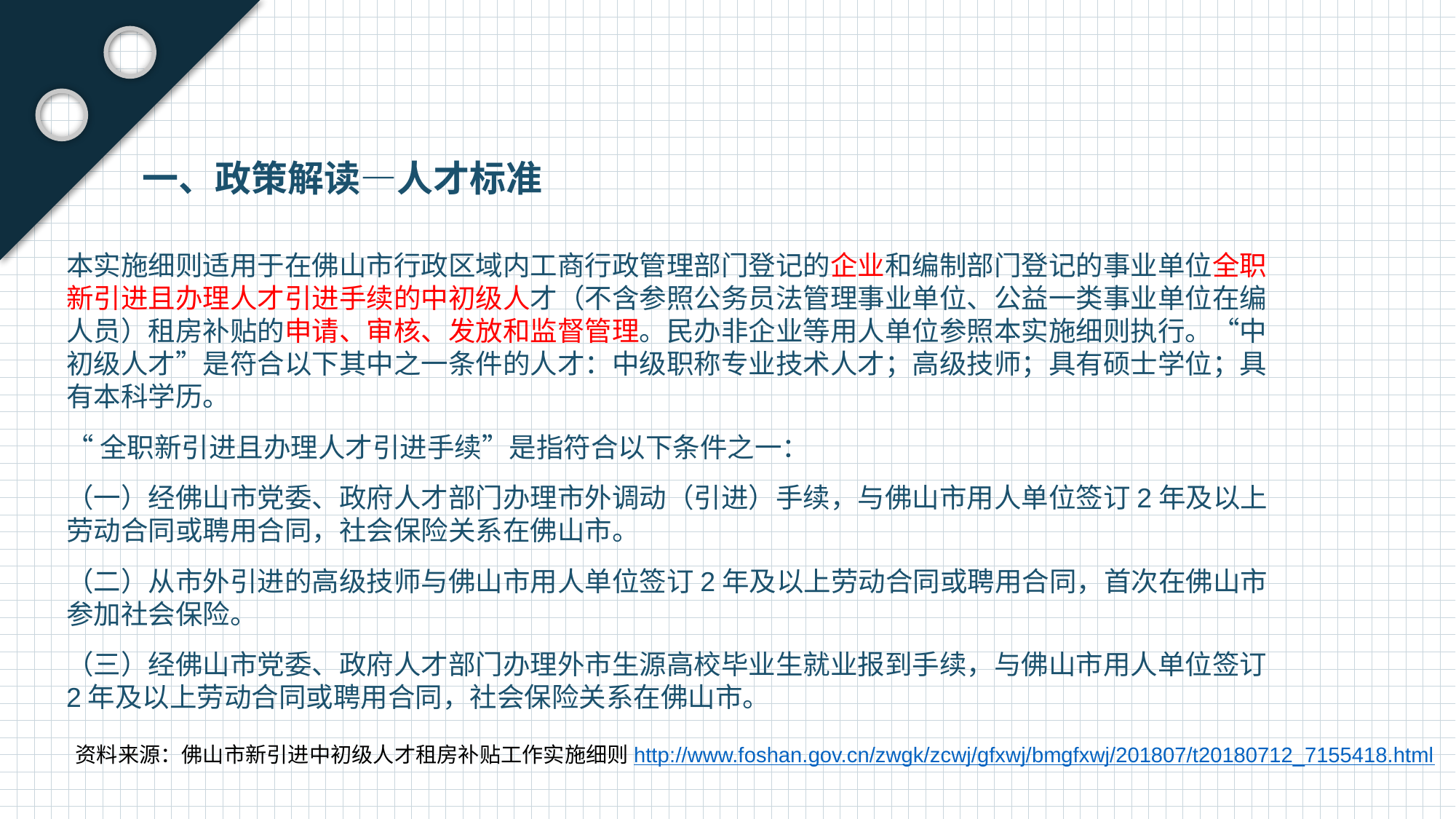

一、政策解读—人才标准
本实施细则适用于在佛山市行政区域内工商行政管理部门登记的企业和编制部门登记的事业单位全职新引进且办理人才引进手续的中初级人才（不含参照公务员法管理事业单位、公益一类事业单位在编人员）租房补贴的申请、审核、发放和监督管理。民办非企业等用人单位参照本实施细则执行。“中初级人才”是符合以下其中之一条件的人才：中级职称专业技术人才；高级技师；具有硕士学位；具有本科学历。
“全职新引进且办理人才引进手续”是指符合以下条件之一：
（一）经佛山市党委、政府人才部门办理市外调动（引进）手续，与佛山市用人单位签订2年及以上劳动合同或聘用合同，社会保险关系在佛山市。
（二）从市外引进的高级技师与佛山市用人单位签订2年及以上劳动合同或聘用合同，首次在佛山市参加社会保险。
（三）经佛山市党委、政府人才部门办理外市生源高校毕业生就业报到手续，与佛山市用人单位签订2年及以上劳动合同或聘用合同，社会保险关系在佛山市。
资料来源：佛山市新引进中初级人才租房补贴工作实施细则http://www.foshan.gov.cn/zwgk/zcwj/gfxwj/bmgfxwj/201807/t20180712_7155418.html